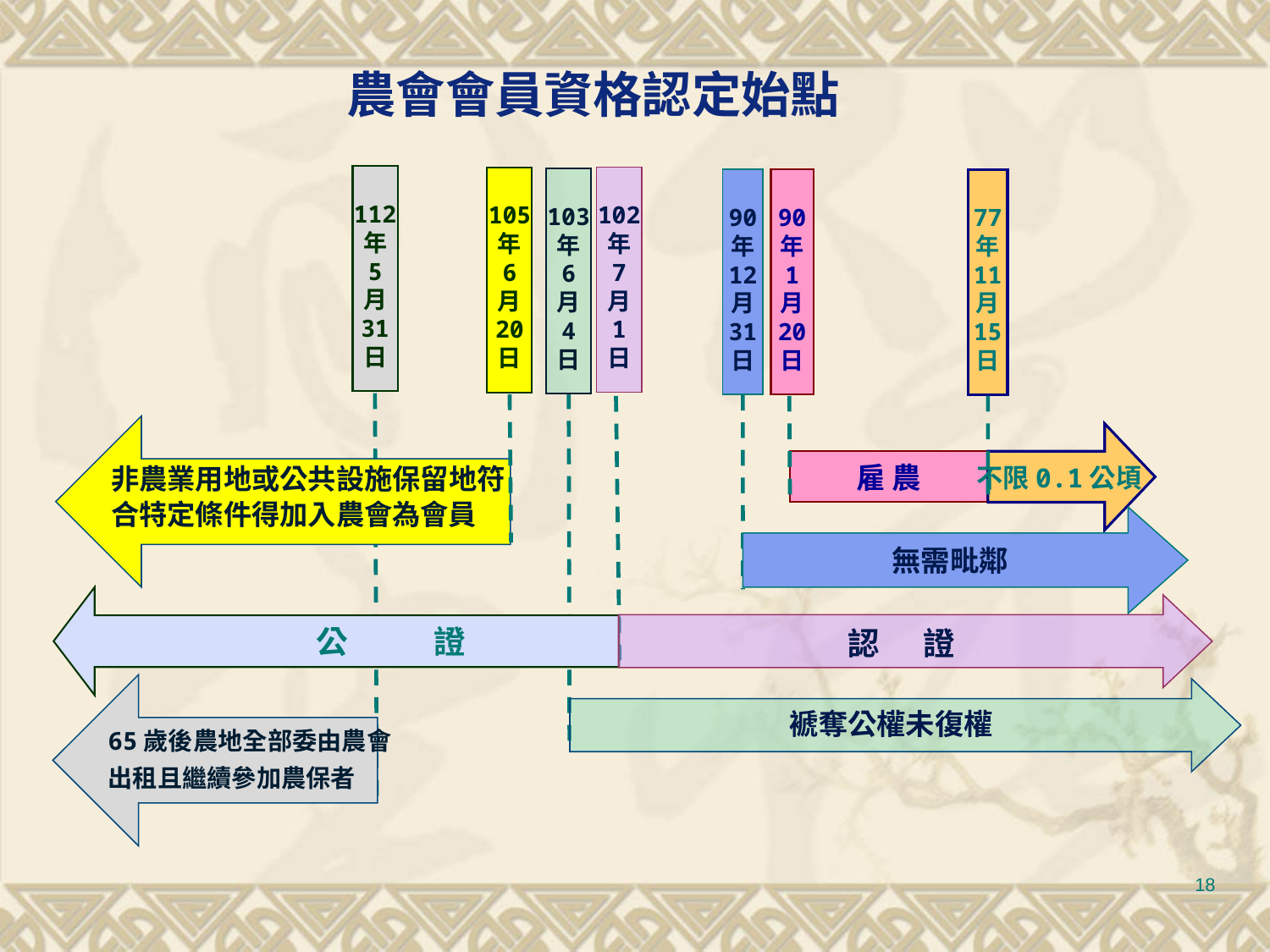

農會會員資格認定始點

112
年
5
月
31
日

105
年
6
月
20
日

102
年
7
月
1
日

103
年
6
月
4
日

90
年
12
月
31
日

90
年
1
月
20
日

77
年
11
月
15
日

非農業用地或公共設施保留地符
合特定條件得加入農會為會員
不限0.1公頃
雇 農
無需毗鄰
                               公            證
認      證
65歲後農地全部委由農會
出租且繼續參加農保者
褫奪公權未復權
18